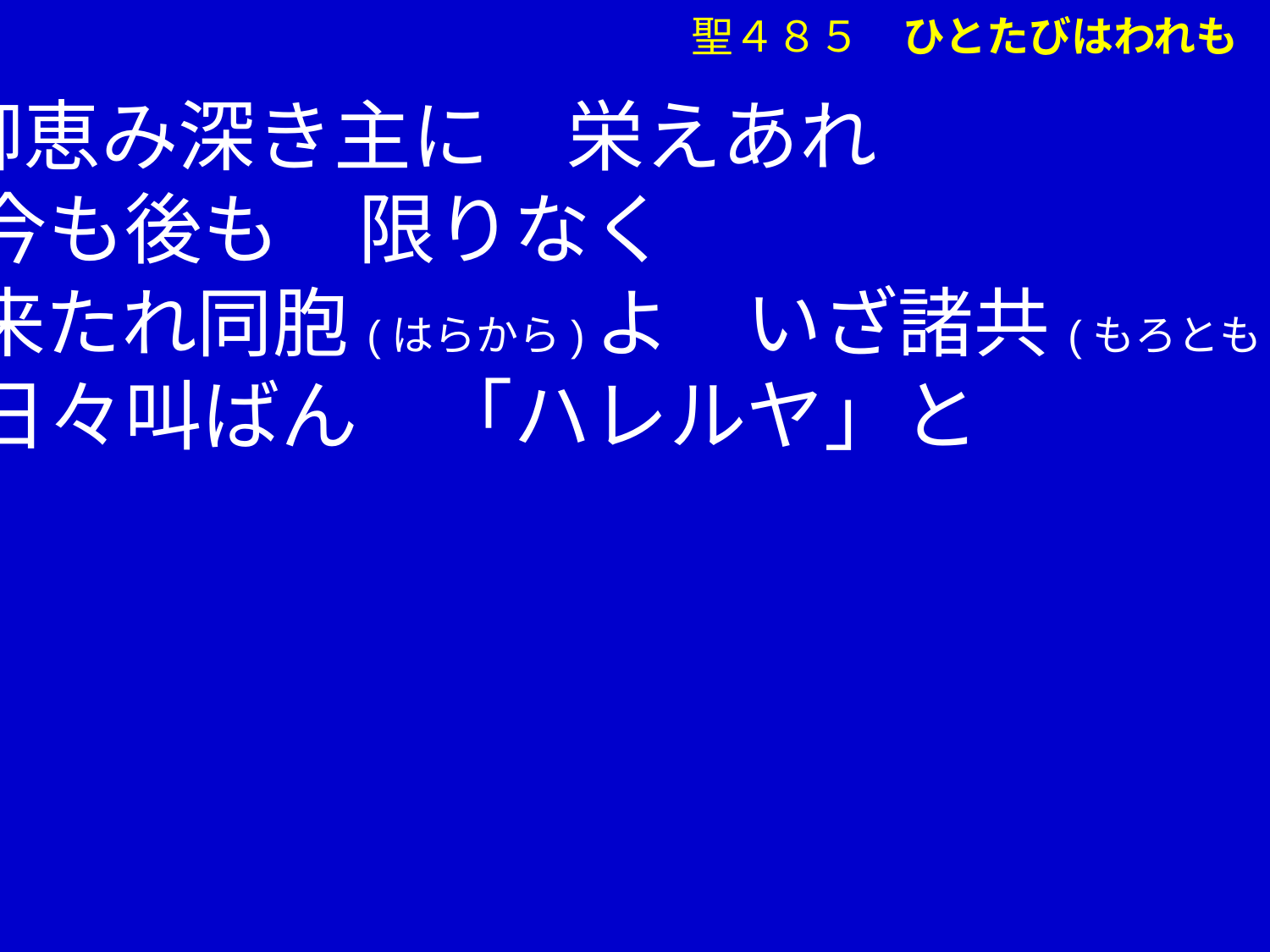

聖４８５　ひとたびはわれも
  御恵み深き主に　栄えあれ
　今も後も　限りなく
　来たれ同胞(はらから)よ　いざ諸共(もろとも)に
　日々叫ばん　「ハレルヤ」と